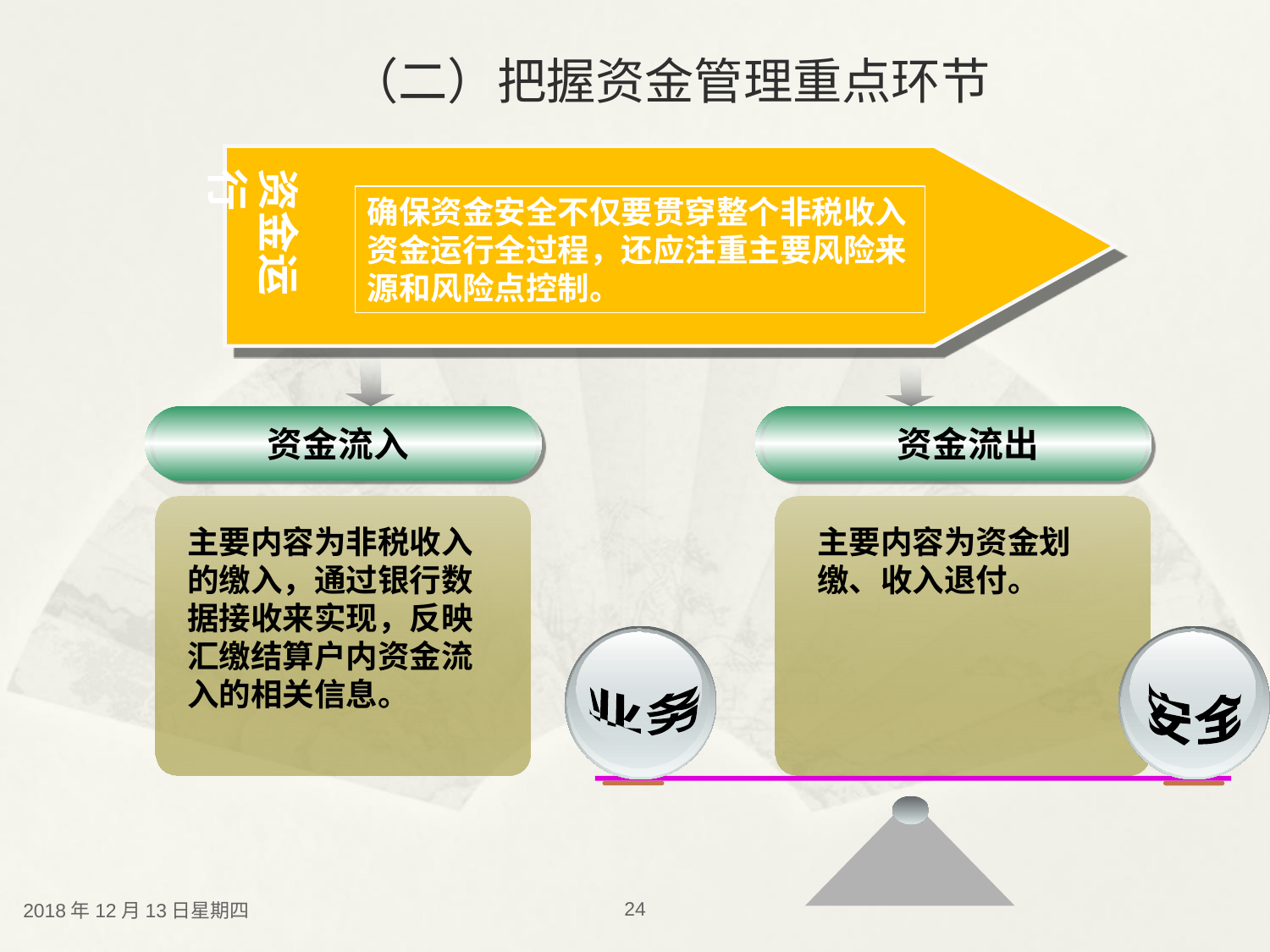

（二）把握资金管理重点环节

资金运行
确保资金安全不仅要贯穿整个非税收入资金运行全过程，还应注重主要风险来源和风险点控制。

资金流入

资金流出

主要内容为非税收入的缴入，通过银行数据接收来实现，反映汇缴结算户内资金流入的相关信息。

主要内容为资金划缴、收入退付。

业务

安全

2018年12月13日星期四
24